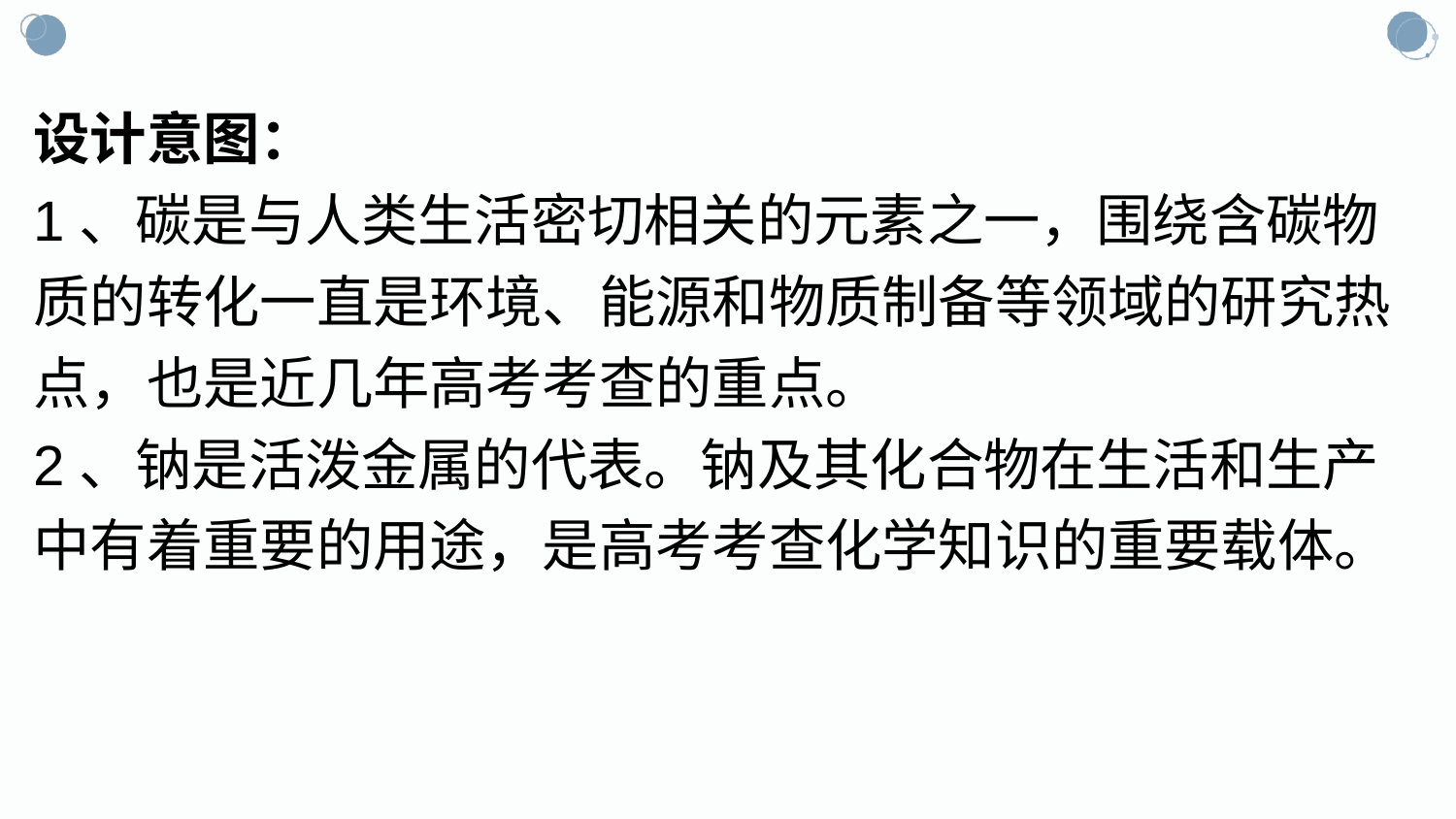

设计意图：
1、碳是与人类生活密切相关的元素之一，围绕含碳物质的转化一直是环境、能源和物质制备等领域的研究热点，也是近几年高考考查的重点。
2、钠是活泼金属的代表。钠及其化合物在生活和生产中有着重要的用途，是高考考查化学知识的重要载体。